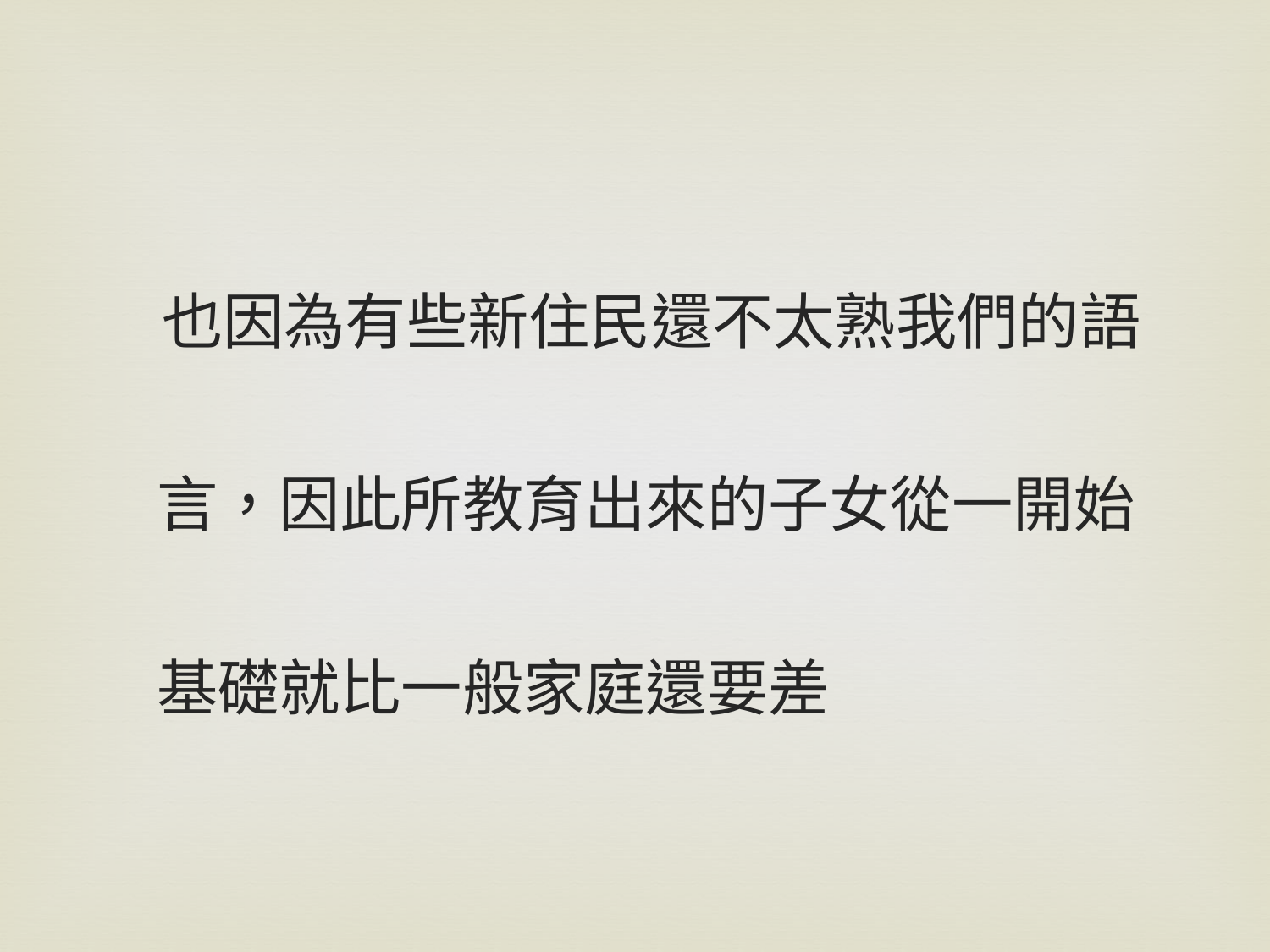

也因為有些新住民還不太熟我們的語言，因此所教育出來的子女從一開始基礎就比一般家庭還要差